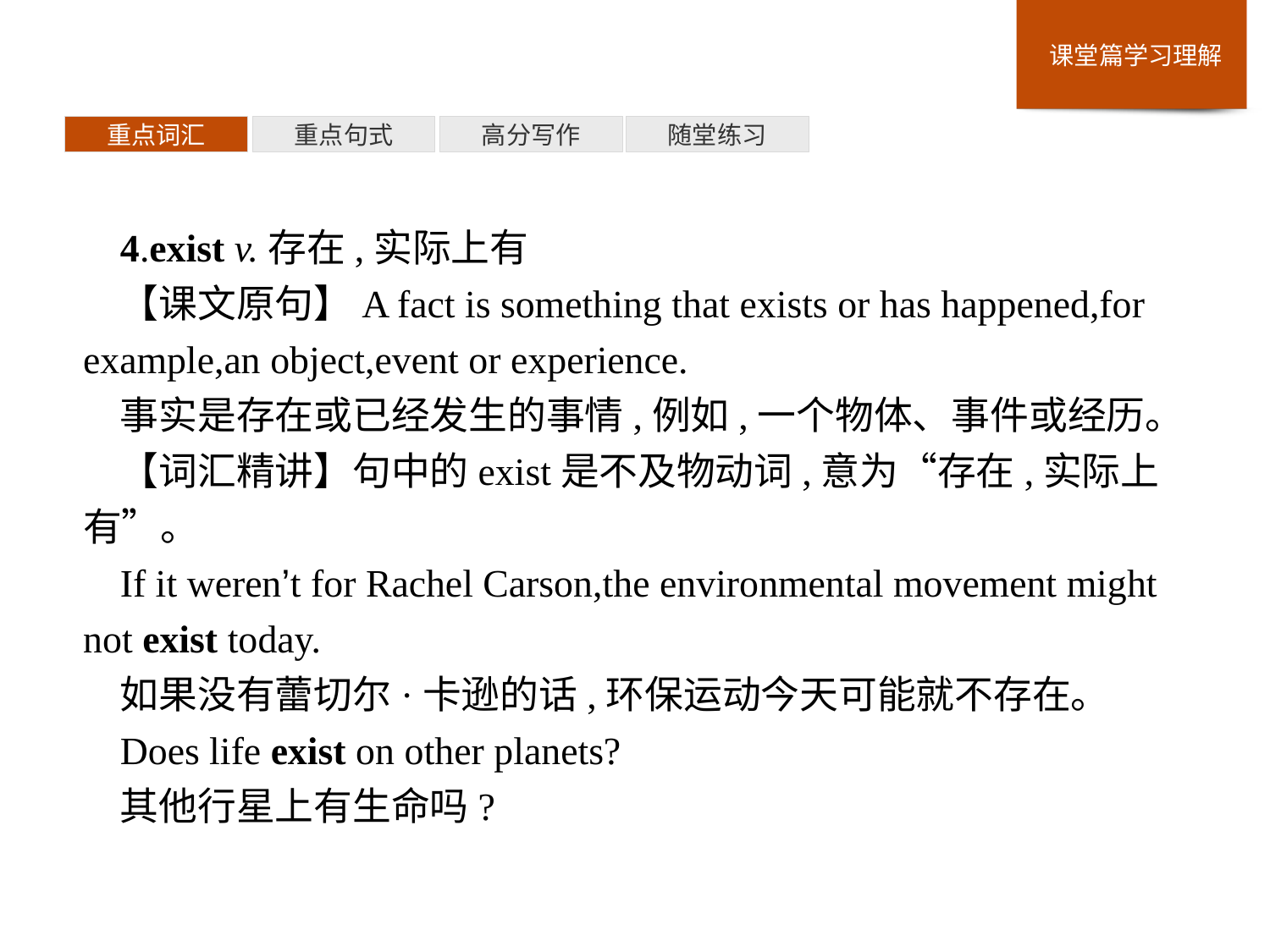

重点词汇
重点句式
高分写作
随堂练习
4.exist v.存在,实际上有
【课文原句】A fact is something that exists or has happened,for example,an object,event or experience.
事实是存在或已经发生的事情,例如,一个物体、事件或经历。
【词汇精讲】句中的exist是不及物动词,意为“存在,实际上有”。
If it weren’t for Rachel Carson,the environmental movement might not exist today.
如果没有蕾切尔·卡逊的话,环保运动今天可能就不存在。
Does life exist on other planets?
其他行星上有生命吗?